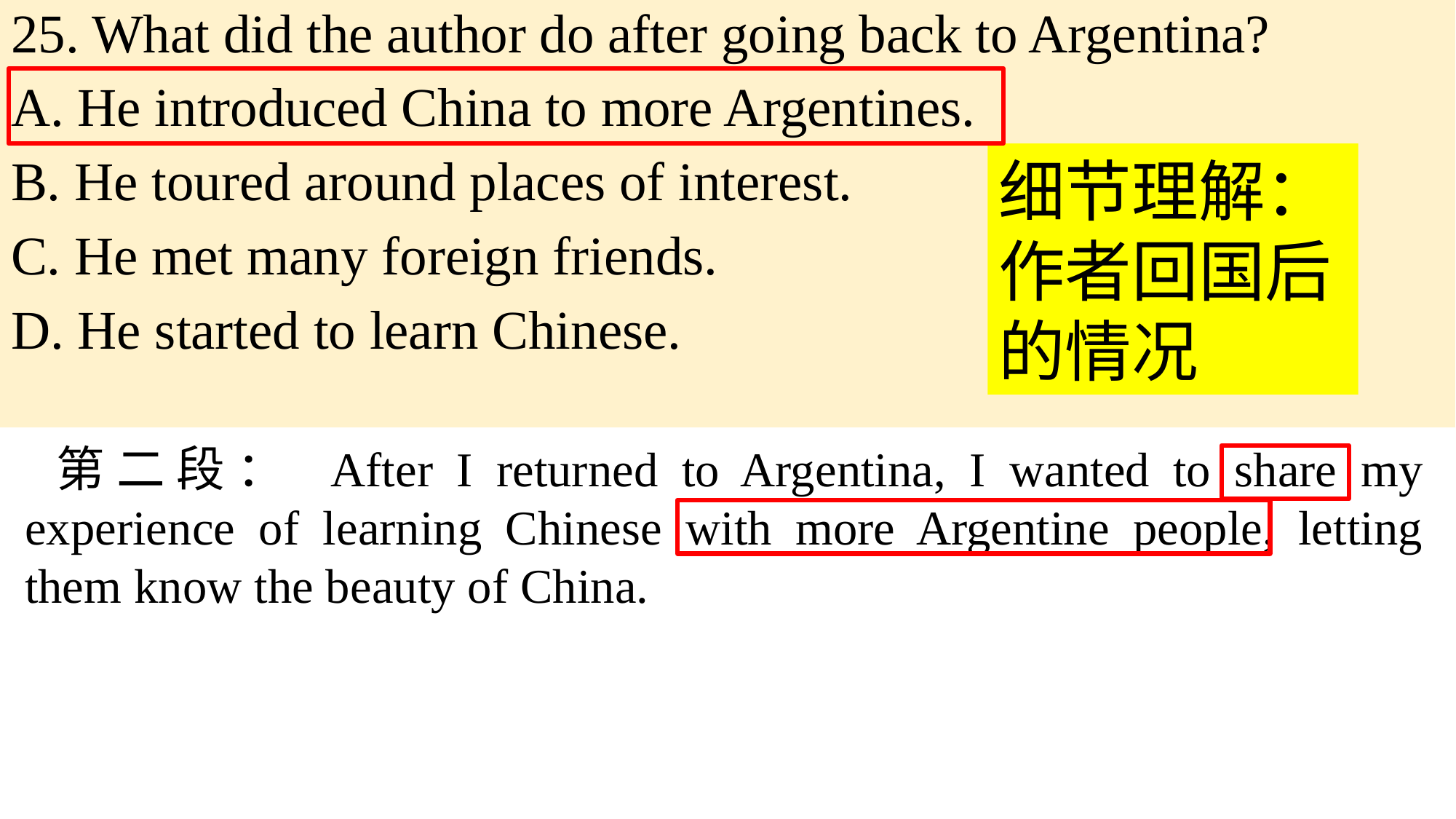

25. What did the author do after going back to Argentina?
A. He introduced China to more Argentines.
B. He toured around places of interest.
C. He met many foreign friends.
D. He started to learn Chinese.

细节理解：作者回国后的情况
第二段： After I returned to Argentina, I wanted to share my experience of learning Chinese with more Argentine people, letting them know the beauty of China.